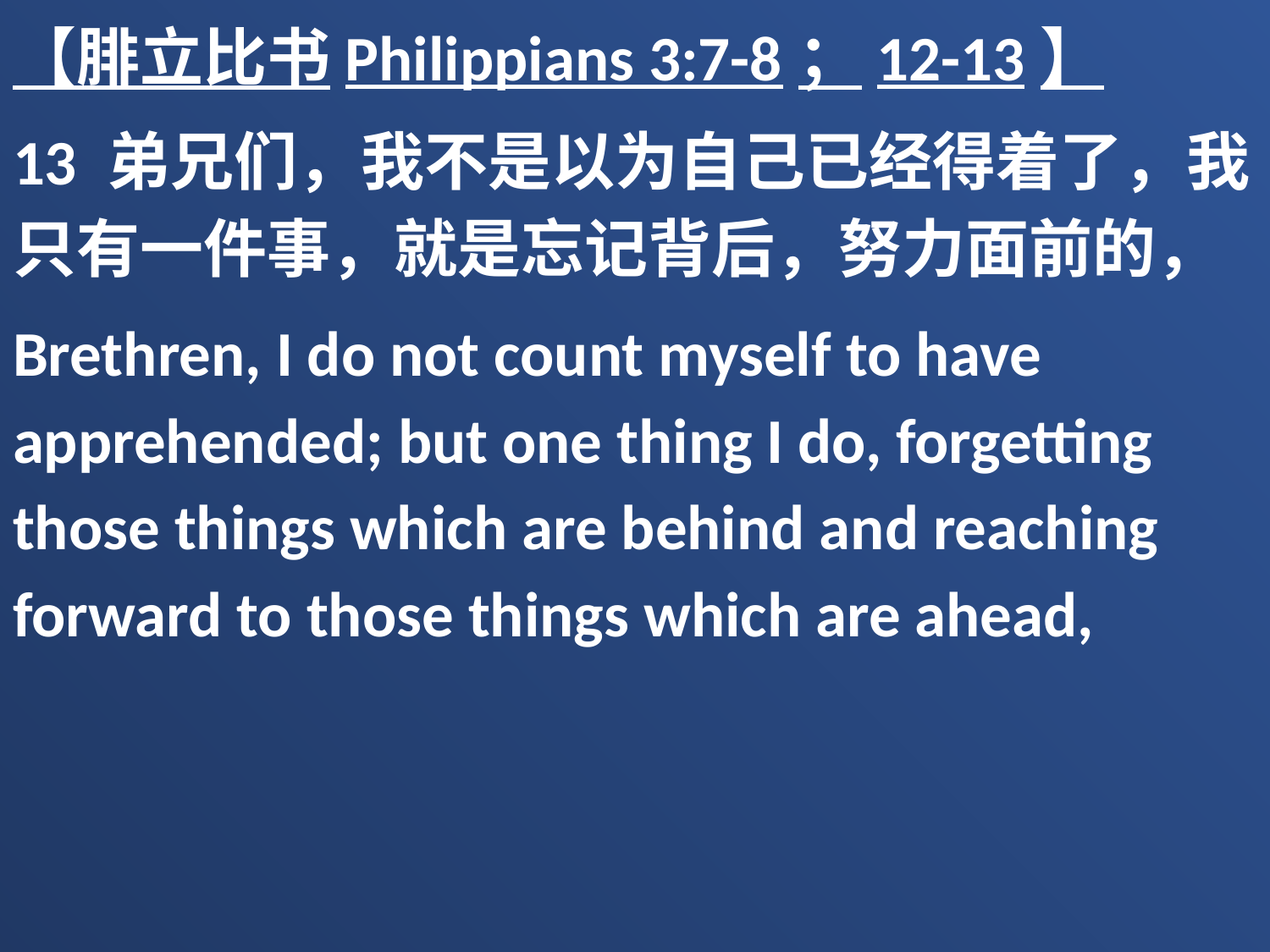

【腓立比书Philippians 3:7-8；12-13】
13 弟兄们，我不是以为自己已经得着了，我只有一件事，就是忘记背后，努力面前的，
Brethren, I do not count myself to have apprehended; but one thing I do, forgetting those things which are behind and reaching forward to those things which are ahead,